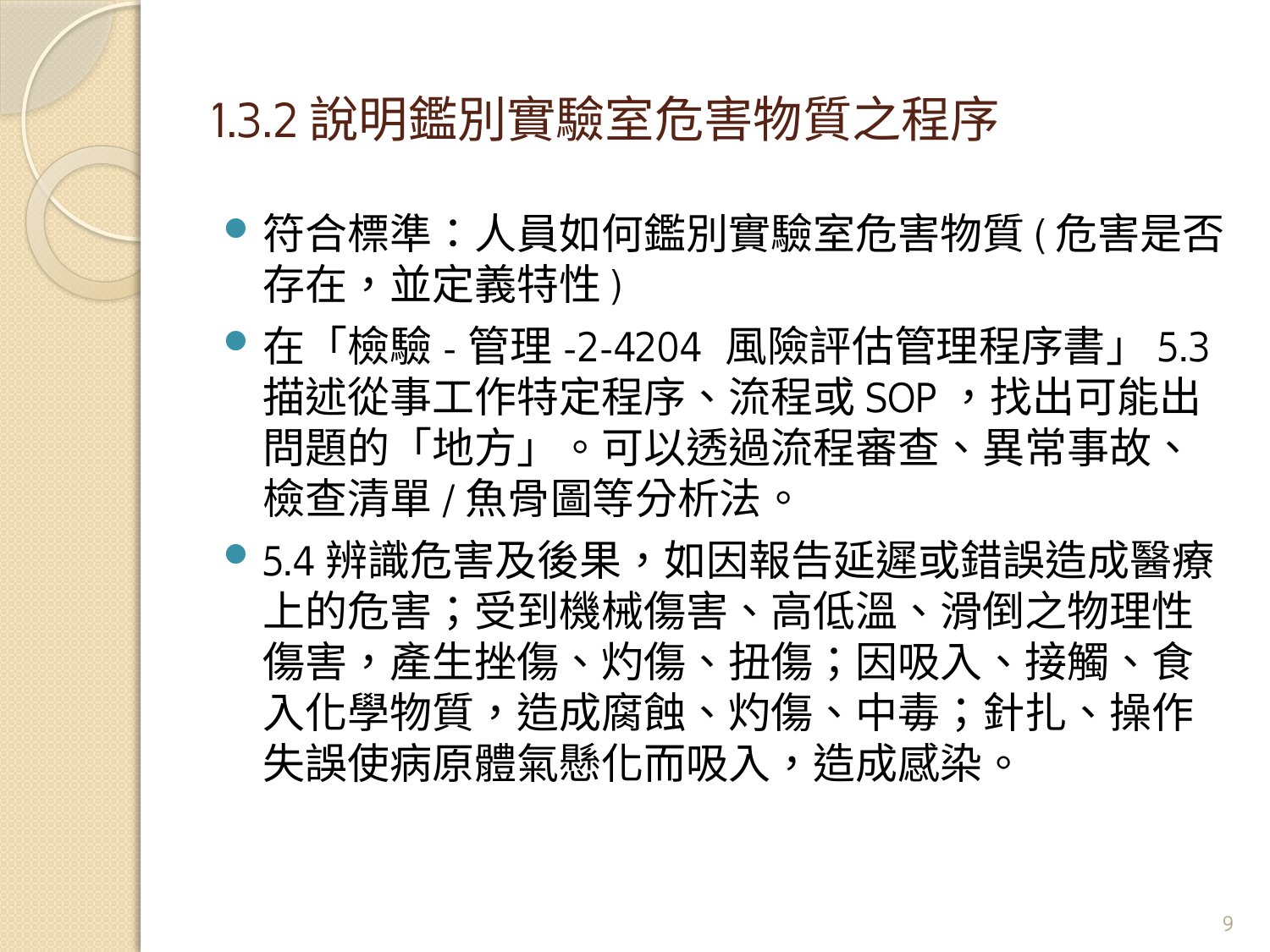

# 1.3.2說明鑑別實驗室危害物質之程序
符合標準：人員如何鑑別實驗室危害物質(危害是否存在，並定義特性)
在「檢驗-管理-2-4204 風險評估管理程序書」5.3描述從事工作特定程序、流程或SOP，找出可能出問題的「地方」。可以透過流程審查、異常事故、檢查清單/魚骨圖等分析法。
5.4辨識危害及後果，如因報告延遲或錯誤造成醫療上的危害；受到機械傷害、高低溫、滑倒之物理性傷害，產生挫傷、灼傷、扭傷；因吸入、接觸、食入化學物質，造成腐蝕、灼傷、中毒；針扎、操作失誤使病原體氣懸化而吸入，造成感染。

9